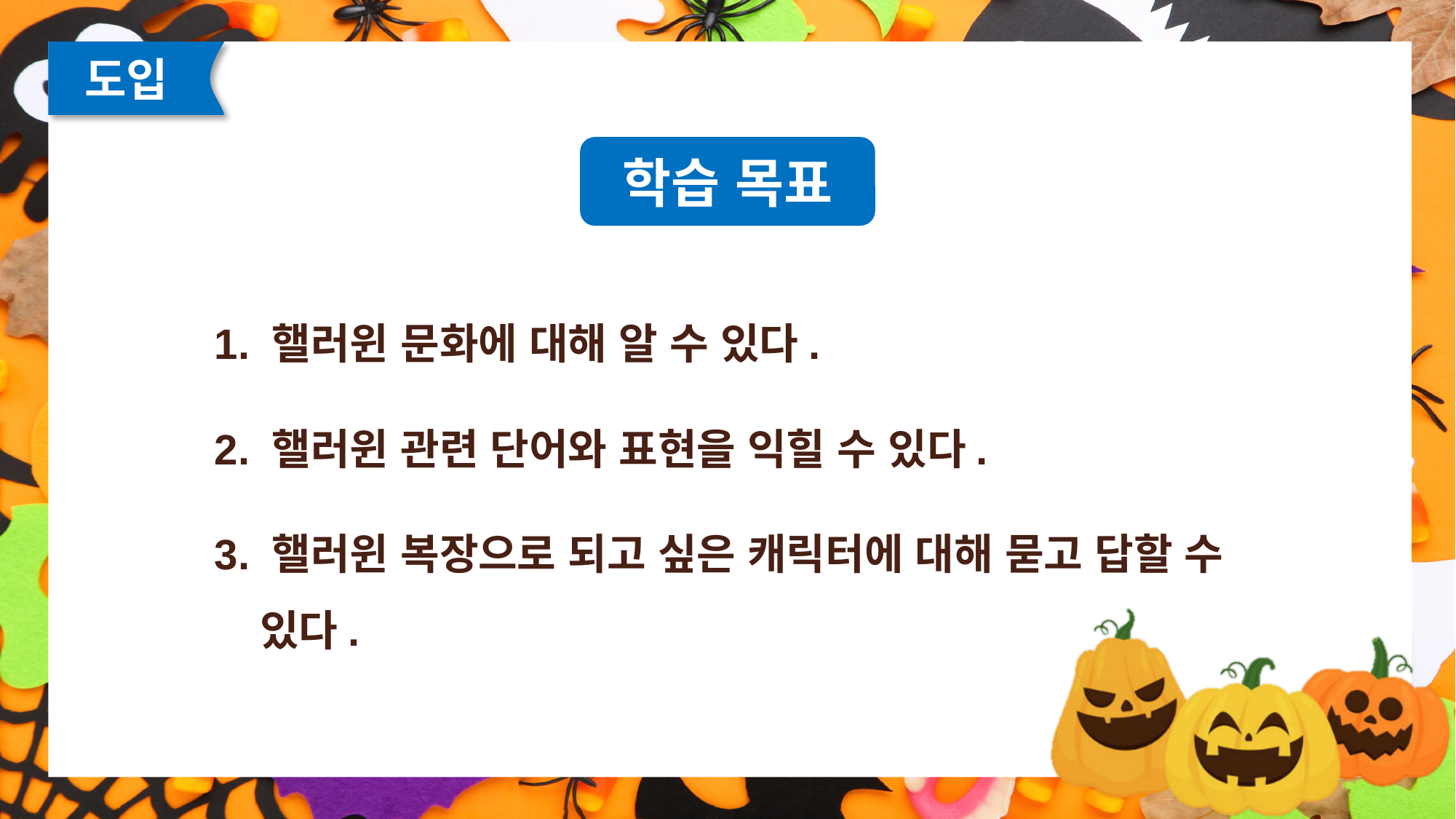

도입
학습 목표
1. 핼러윈 문화에 대해 알 수 있다.

2. 핼러윈 관련 단어와 표현을 익힐 수 있다.

3. 핼러윈 복장으로 되고 싶은 캐릭터에 대해 묻고 답할 수
   있다.